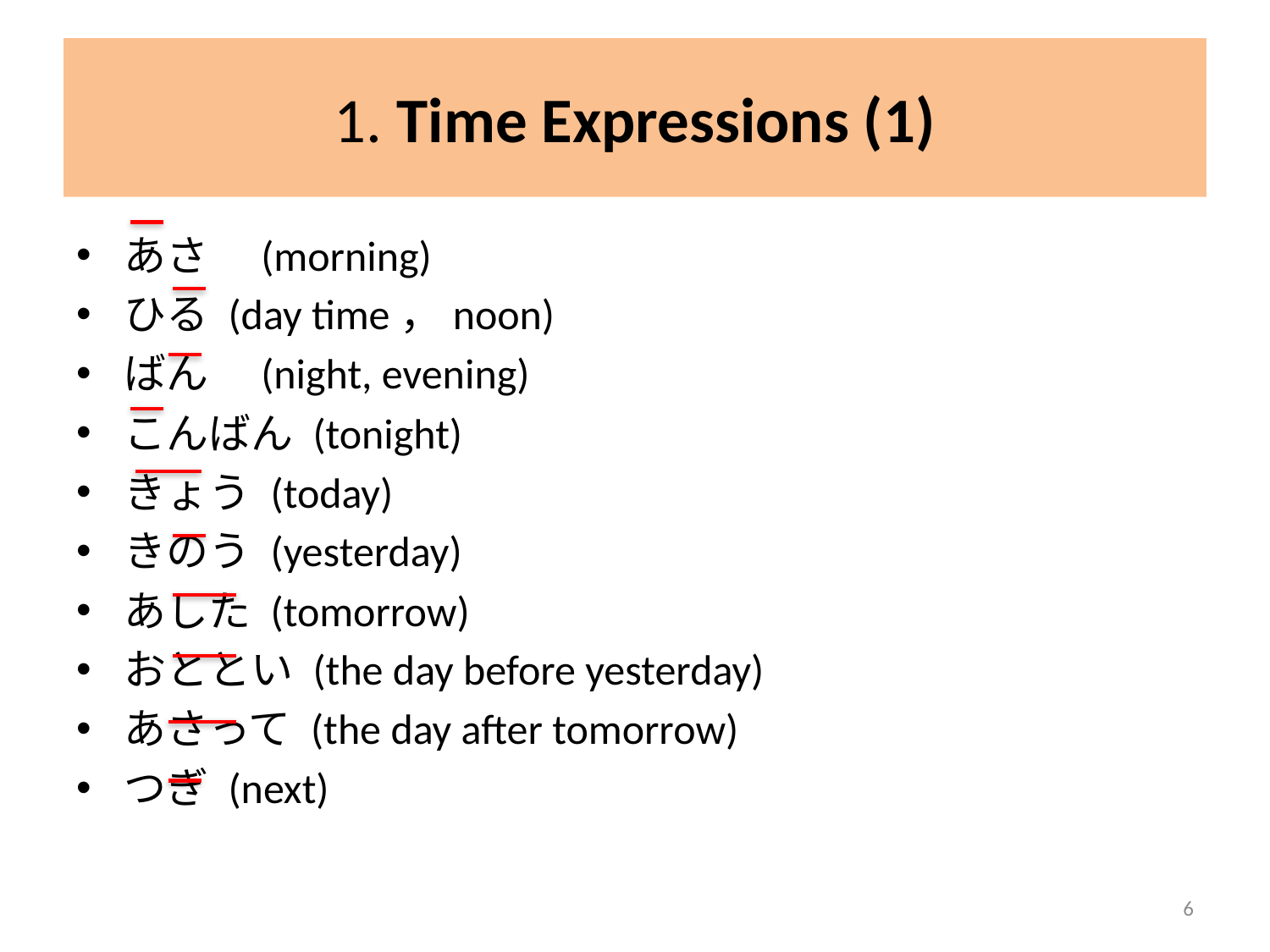

# 1. Time Expressions (1)
あさ　(morning)
ひる (day time，noon)
ばん　(night, evening)
こんばん (tonight)
きょう (today)
きのう (yesterday)
あした (tomorrow)
おととい (the day before yesterday)
あさって (the day after tomorrow)
つぎ (next)
6